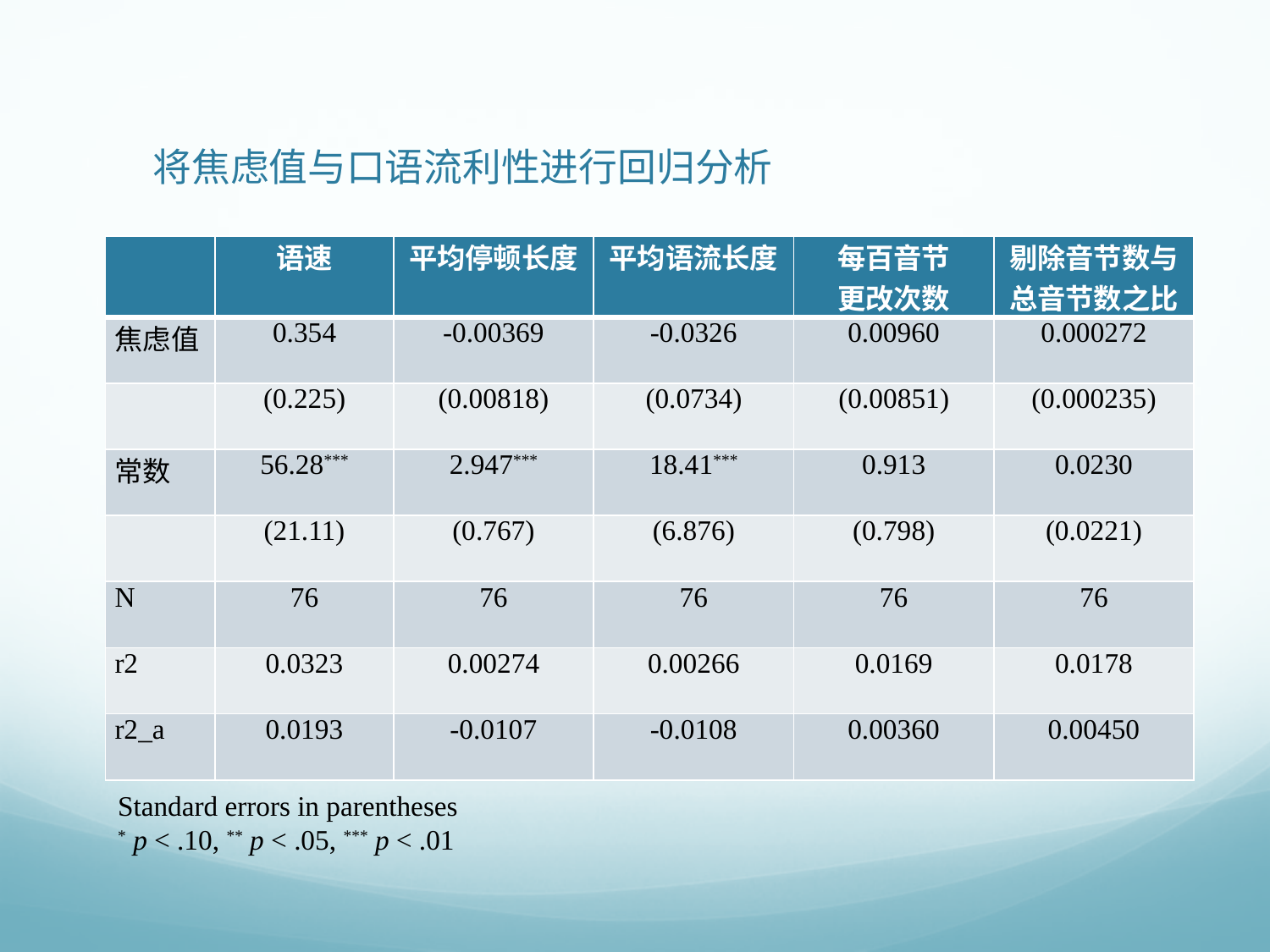

# 将焦虑值与口语流利性进行回归分析
|  | 语速 | 平均停顿长度 | 平均语流长度 | 每百音节 更改次数 | 剔除音节数与总音节数之比 |
| --- | --- | --- | --- | --- | --- |
| 焦虑值 | 0.354 | -0.00369 | -0.0326 | 0.00960 | 0.000272 |
|  | (0.225) | (0.00818) | (0.0734) | (0.00851) | (0.000235) |
| 常数 | 56.28\*\*\* | 2.947\*\*\* | 18.41\*\*\* | 0.913 | 0.0230 |
|  | (21.11) | (0.767) | (6.876) | (0.798) | (0.0221) |
| N | 76 | 76 | 76 | 76 | 76 |
| r2 | 0.0323 | 0.00274 | 0.00266 | 0.0169 | 0.0178 |
| r2\_a | 0.0193 | -0.0107 | -0.0108 | 0.00360 | 0.00450 |
Standard errors in parentheses
* p < .10, ** p < .05, *** p < .01